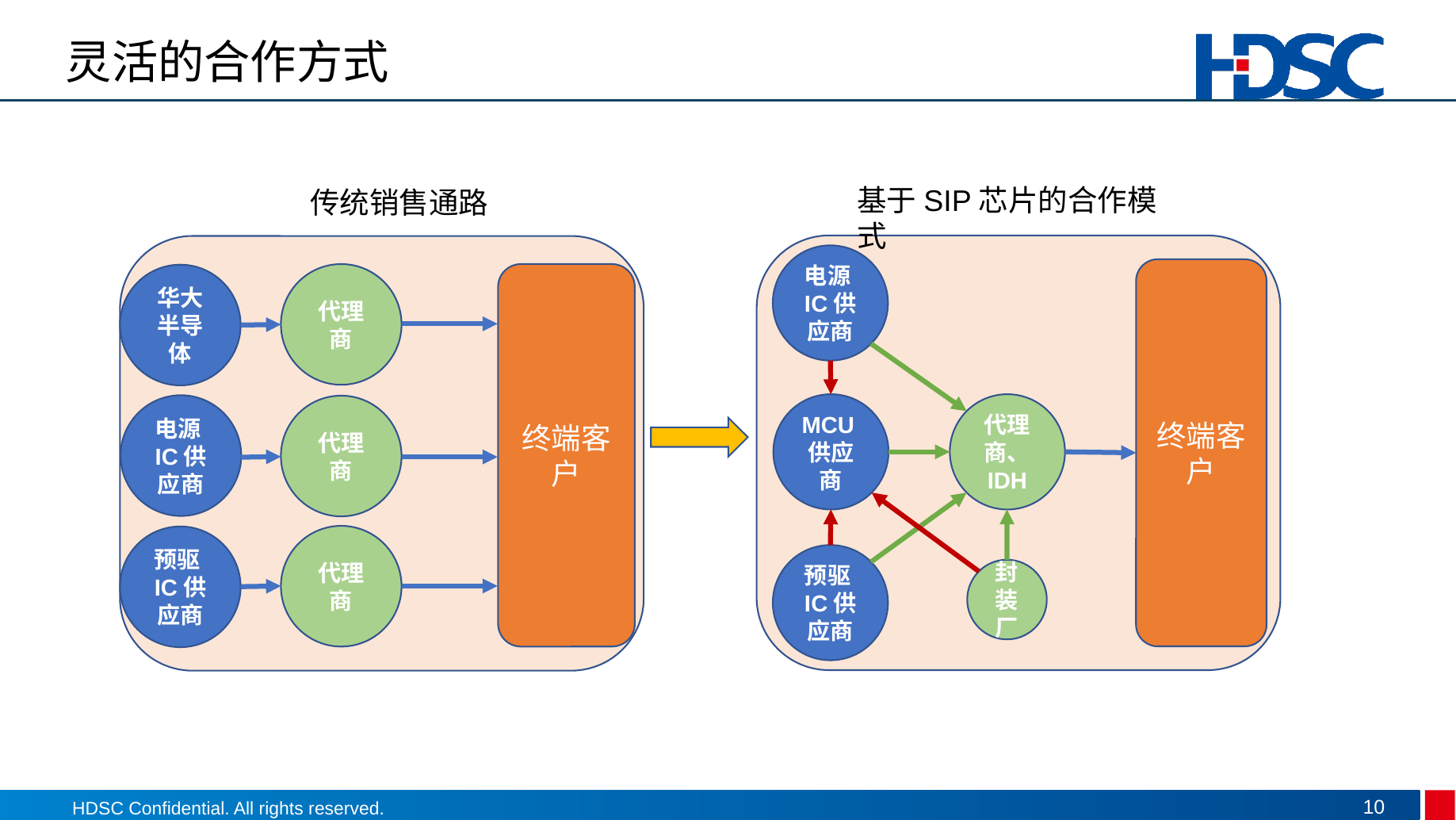

# 灵活的合作方式
基于SIP芯片的合作模式
传统销售通路

电源IC供应商
终端客户
代理商、
IDH
MCU供应商
预驱IC供应商
代理商
终端客户
华大半导体
电源IC供应商
代理商
代理商
预驱IC供应商

封装厂
10